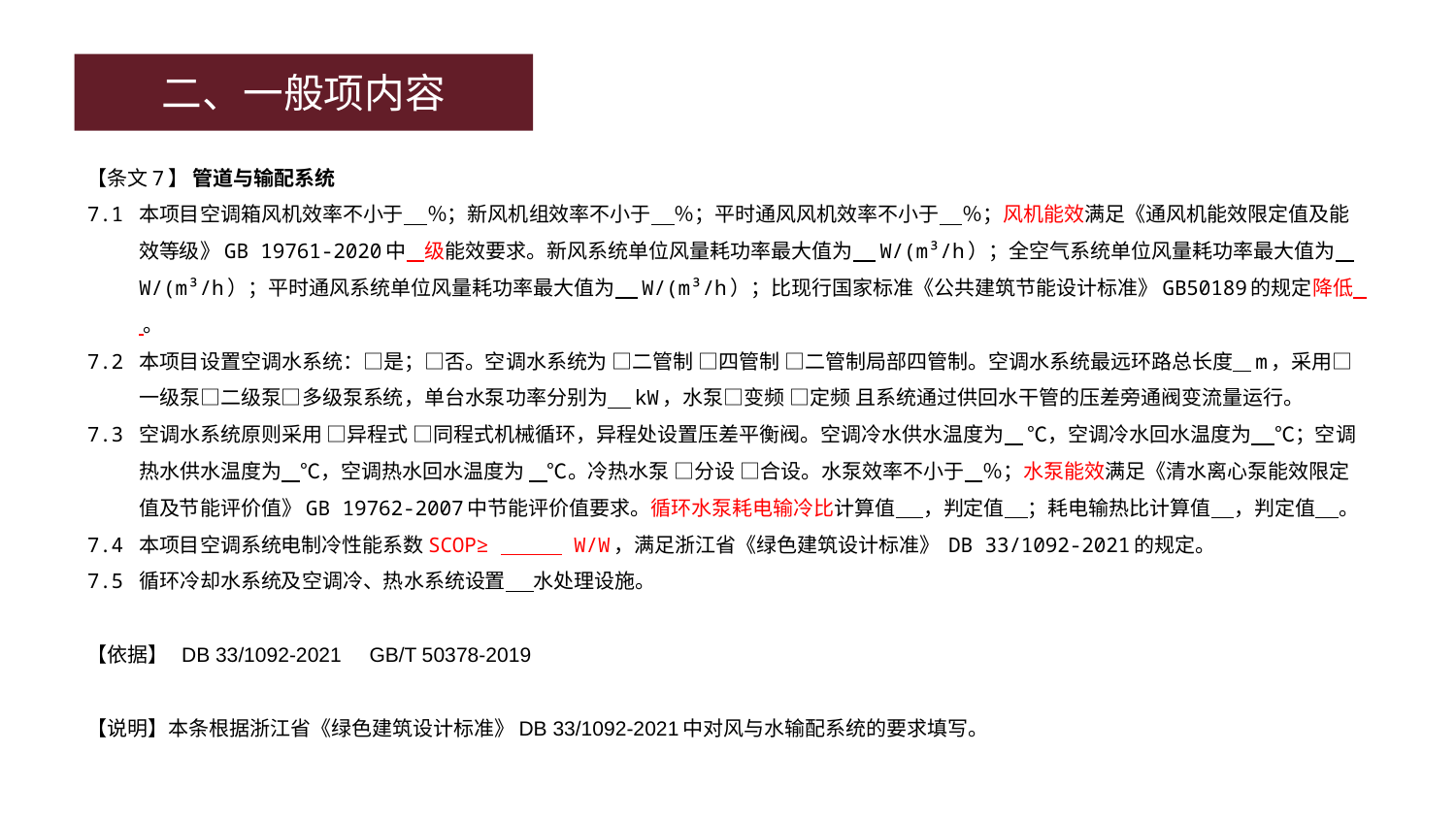

二、一般项内容
【条文7】 管道与输配系统
7.1	本项目空调箱风机效率不小于     ％；新风机组效率不小于     ％；平时通风风机效率不小于     ％；风机能效满足《通风机能效限定值及能效等级》GB 19761-2020中    级能效要求。新风系统单位风量耗功率最大值为     W/(m³/h）；全空气系统单位风量耗功率最大值为     W/(m³/h）；平时通风系统单位风量耗功率最大值为     W/(m³/h）；比现行国家标准《公共建筑节能设计标准》GB50189的规定降低     。
7.2	本项目设置空调水系统：□是；□否。空调水系统为 □二管制 □四管制 □二管制局部四管制。空调水系统最远环路总长度    m，采用□一级泵□二级泵□多级泵系统，单台水泵功率分别为     kW，水泵□变频 □定频 且系统通过供回水干管的压差旁通阀变流量运行。
7.3	空调水系统原则采用 □异程式 □同程式机械循环，异程处设置压差平衡阀。空调冷水供水温度为     ℃，空调冷水回水温度为     ℃；空调热水供水温度为    ℃，空调热水回水温度为     ℃。冷热水泵 □分设 □合设。水泵效率不小于    ％；水泵能效满足《清水离心泵能效限定值及节能评价值》GB 19762-2007中节能评价值要求。循环水泵耗电输冷比计算值      ，判定值     ；耗电输热比计算值     ，判定值     。
7.4	本项目空调系统电制冷性能系数SCOP≥       W/W，满足浙江省《绿色建筑设计标准》 DB 33/1092-2021的规定。
7.5	循环冷却水系统及空调冷、热水系统设置      水处理设施。

【依据】  DB 33/1092-2021     GB/T 50378-2019

【说明】本条根据浙江省《绿色建筑设计标准》DB 33/1092-2021中对风与水输配系统的要求填写。